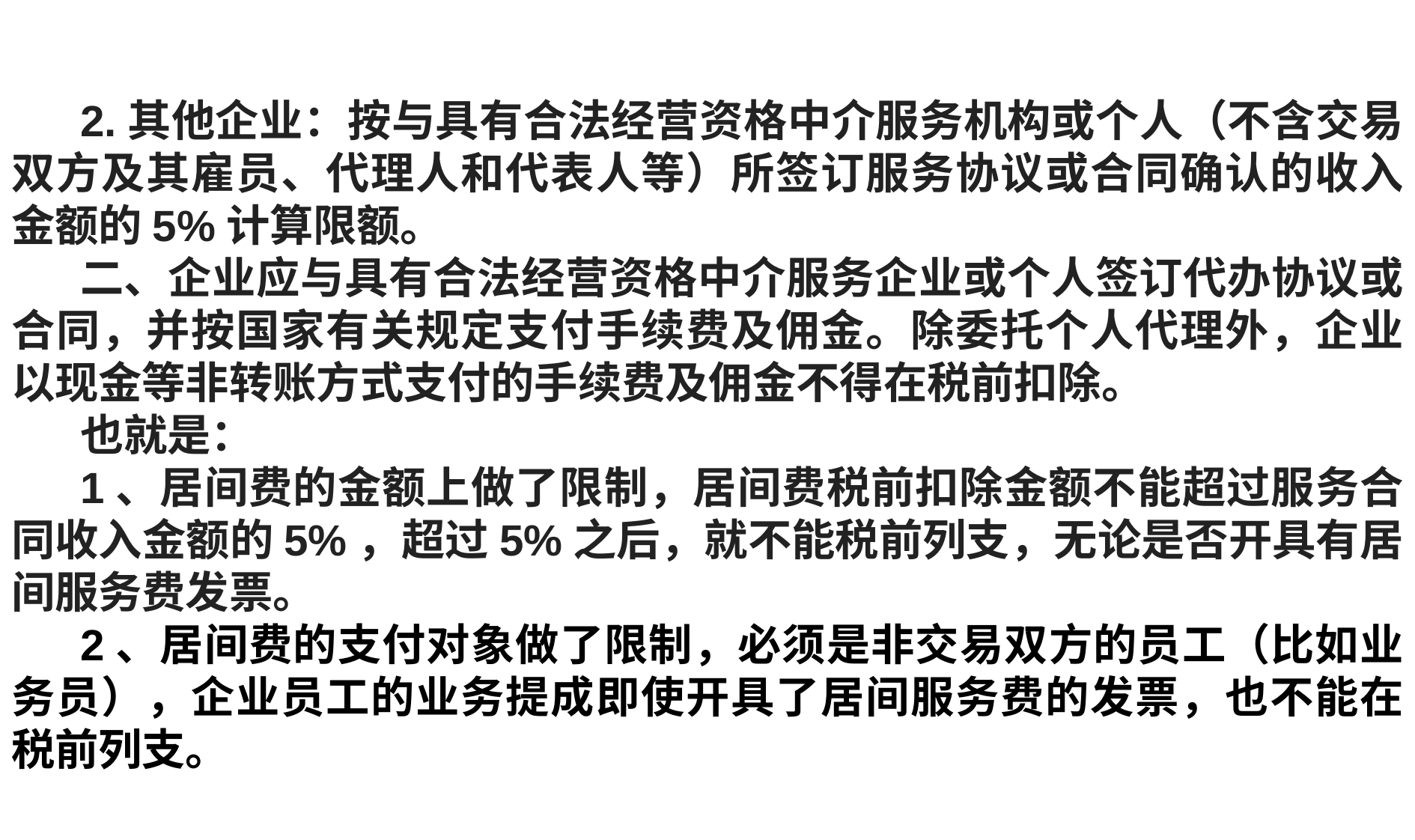

2.其他企业：按与具有合法经营资格中介服务机构或个人（不含交易双方及其雇员、代理人和代表人等）所签订服务协议或合同确认的收入金额的5%计算限额。
二、企业应与具有合法经营资格中介服务企业或个人签订代办协议或合同，并按国家有关规定支付手续费及佣金。除委托个人代理外，企业以现金等非转账方式支付的手续费及佣金不得在税前扣除。
也就是：
1、居间费的金额上做了限制，居间费税前扣除金额不能超过服务合同收入金额的5%，超过5%之后，就不能税前列支，无论是否开具有居间服务费发票。
2、居间费的支付对象做了限制，必须是非交易双方的员工（比如业务员），企业员工的业务提成即使开具了居间服务费的发票，也不能在税前列支。